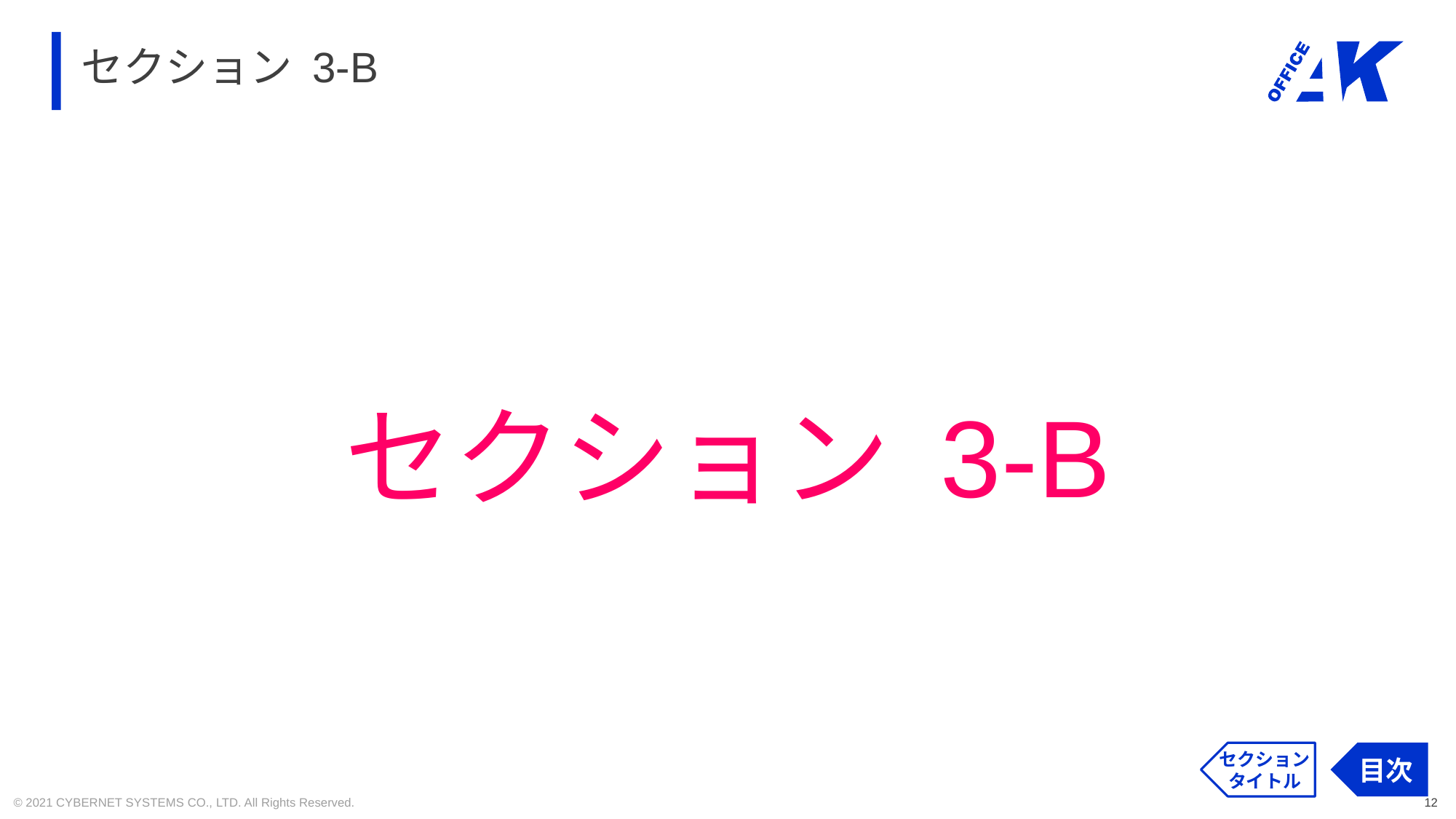

# セクション 3-B
セクション 3-B
セクション
タイトル
目次